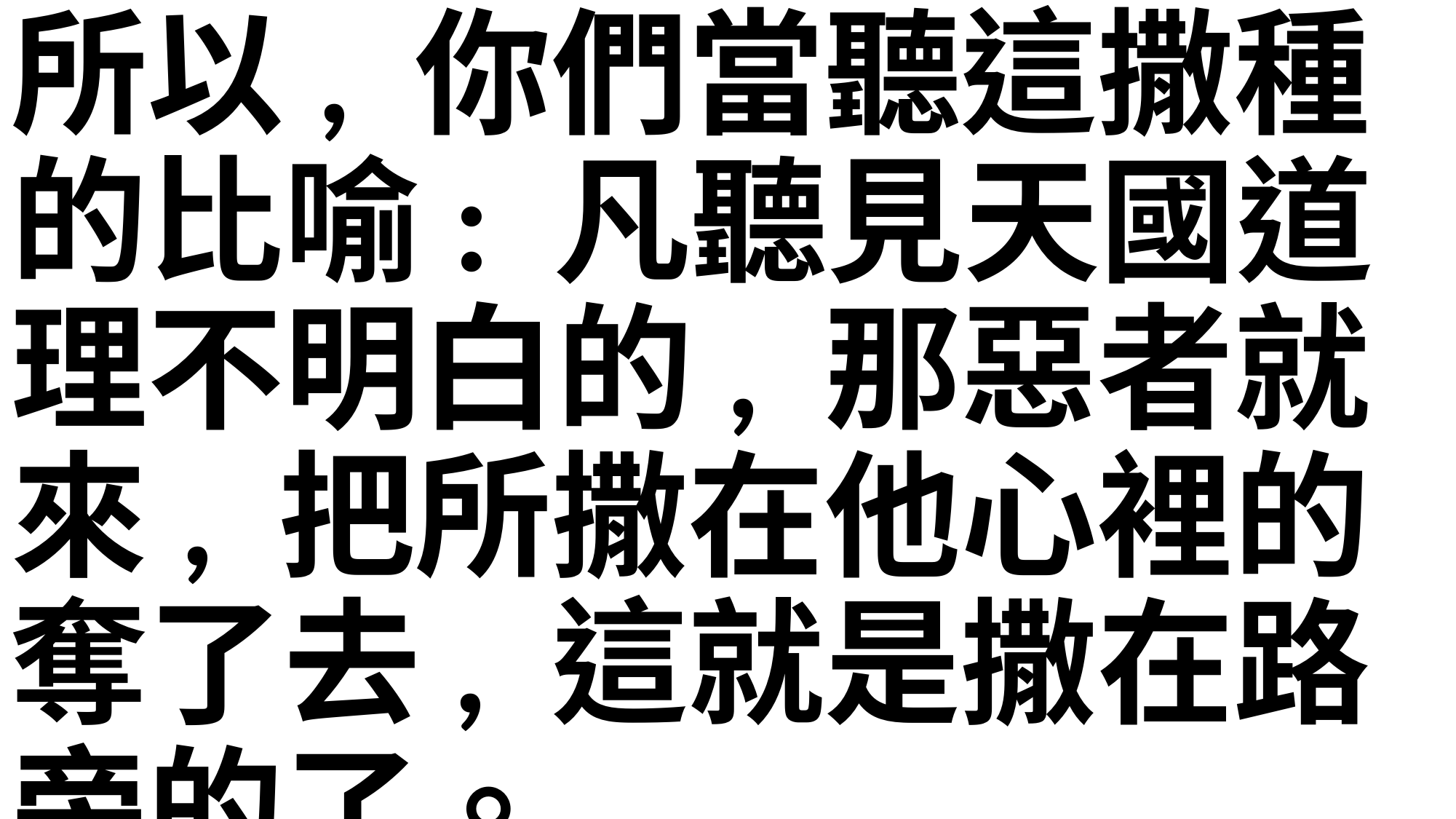

所以, 你們當聽這撒種的比喻: 凡聽見天國道理不明白的, 那惡者就來, 把所撒在他心裡的奪了去, 這就是撒在路旁的了。